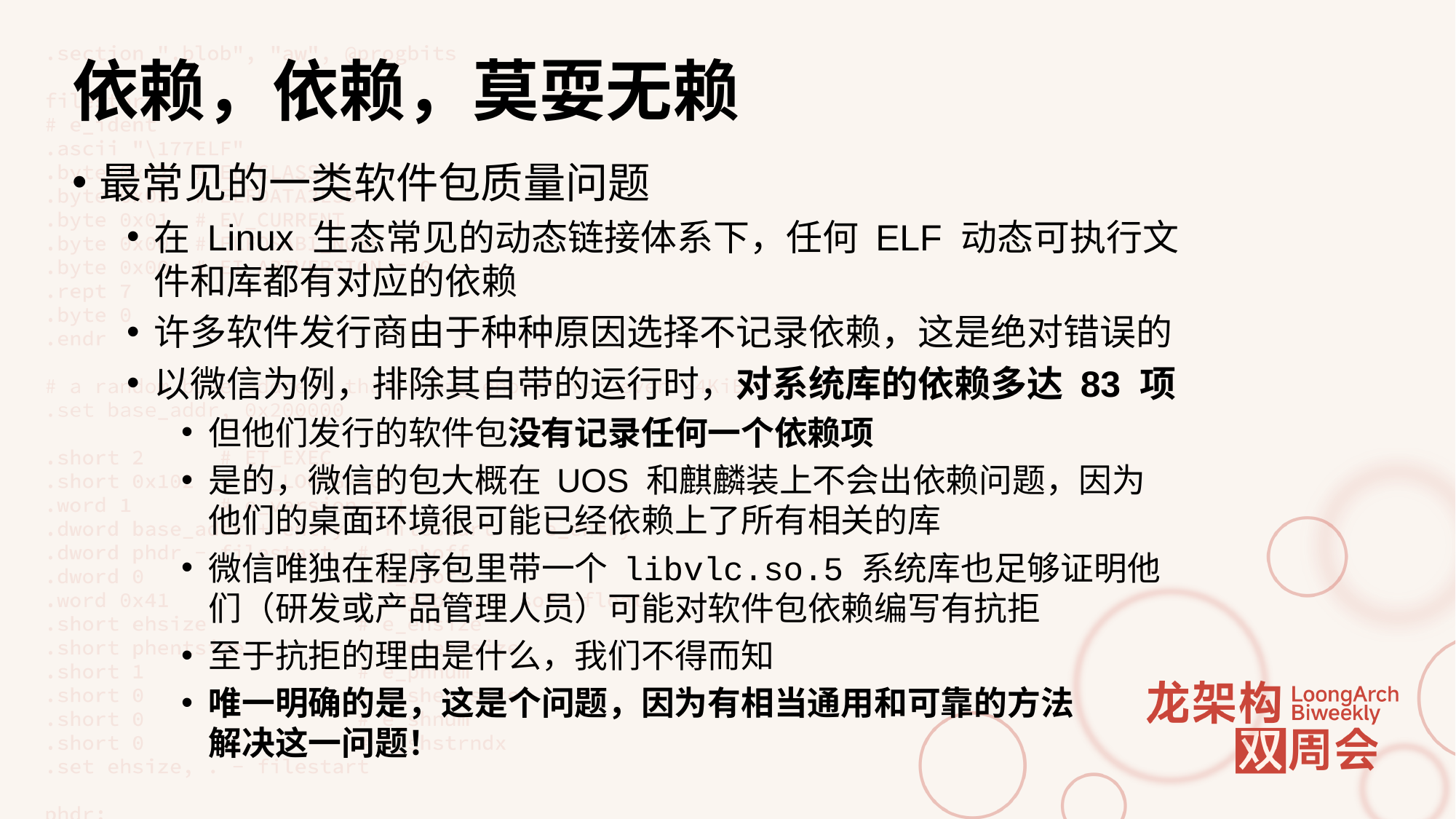

# 依赖，依赖，莫耍无赖
最常见的一类软件包质量问题
在 Linux 生态常见的动态链接体系下，任何 ELF 动态可执行文件和库都有对应的依赖
许多软件发行商由于种种原因选择不记录依赖，这是绝对错误的
以微信为例，排除其自带的运行时，对系统库的依赖多达 83 项
但他们发行的软件包没有记录任何一个依赖项
是的，微信的包大概在 UOS 和麒麟装上不会出依赖问题，因为
他们的桌面环境很可能已经依赖上了所有相关的库
微信唯独在程序包里带一个 libvlc.so.5 系统库也足够证明他们（研发或产品管理人员）可能对软件包依赖编写有抗拒
至于抗拒的理由是什么，我们不得而知
唯一明确的是，这是个问题，因为有相当通用和可靠的方法
解决这一问题！